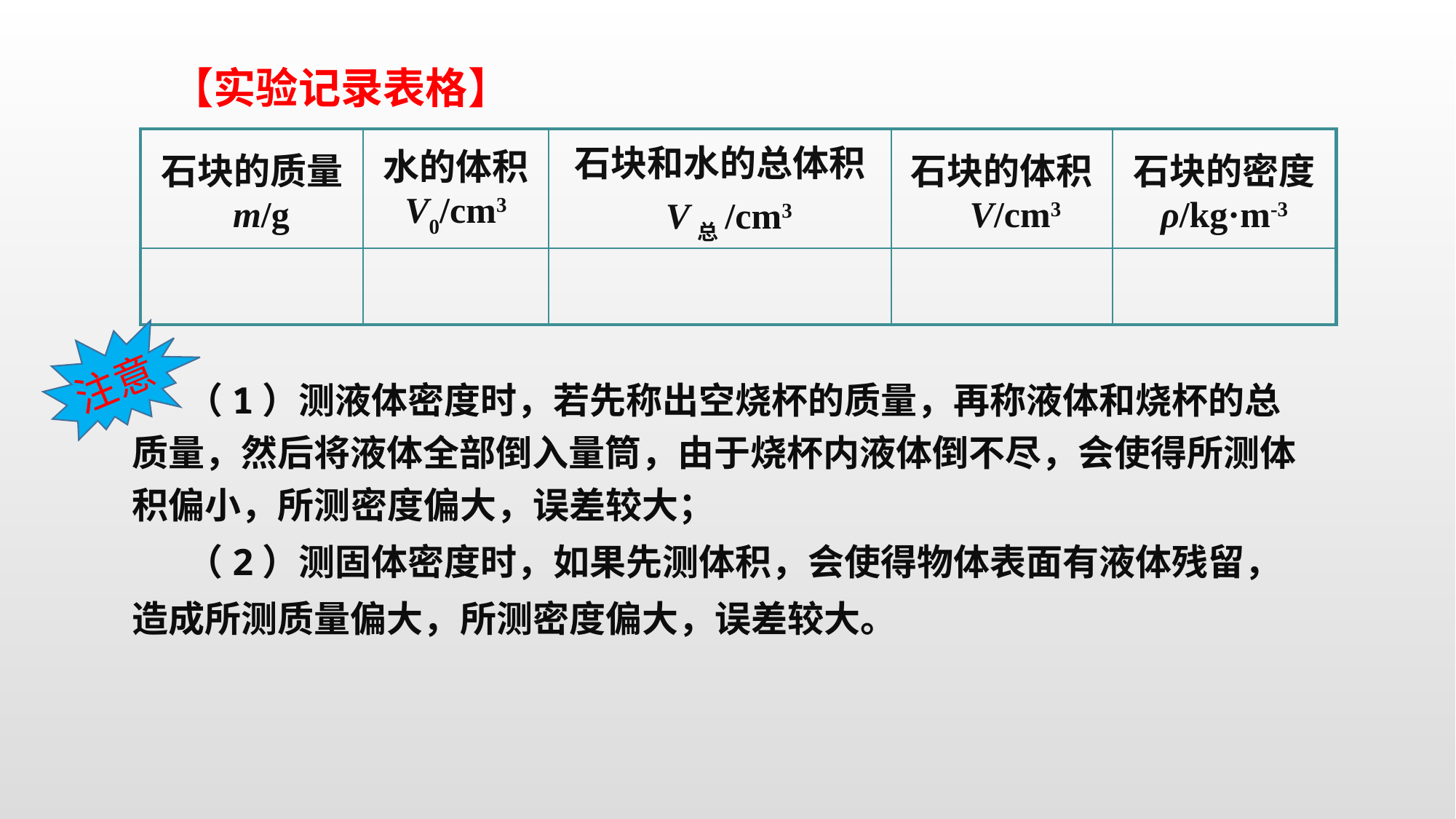

【实验记录表格】
| 石块的质量 m/g | 水的体积 V0/cm3 | 石块和水的总体积 V总/cm3 | 石块的体积 V/cm3 | 石块的密度 ρ/kg·m-3 |
| --- | --- | --- | --- | --- |
|  |  |  |  |  |

注意
（1）测液体密度时，若先称出空烧杯的质量，再称液体和烧杯的总质量，然后将液体全部倒入量筒，由于烧杯内液体倒不尽，会使得所测体积偏小，所测密度偏大，误差较大；
（2）测固体密度时，如果先测体积，会使得物体表面有液体残留，造成所测质量偏大，所测密度偏大，误差较大。